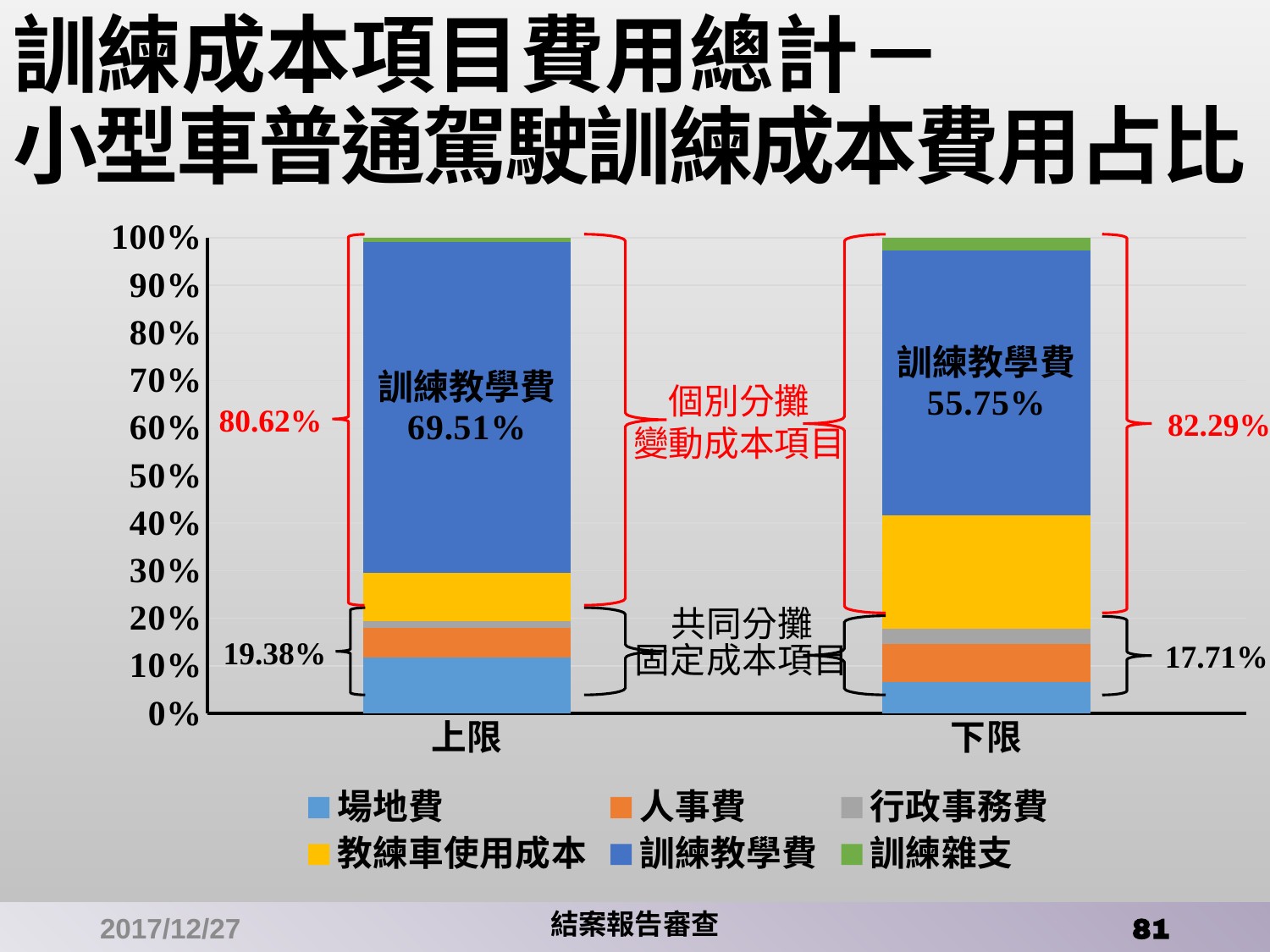

# 訓練成本項目費用總計－ 小型車普通駕駛訓練成本費用占比

### Chart

| Category | 場地費 | 人事費 | 行政事務費 | 教練車使用成本 | 訓練教學費 | 訓練雜支 |
|---|---|---|---|---|---|---|
| 上限 | 0.1181 | 0.0611 | 0.0146 | 0.1018 | 0.6951 | 0.0093 |
| 下限 | 0.0665 | 0.0793 | 0.0313 | 0.2386 | 0.5575 | 0.0269 |

個別分攤
變動成本項目
80.62%
82.29%

19.38%
17.71%
2017/12/27
結案報告審查
81